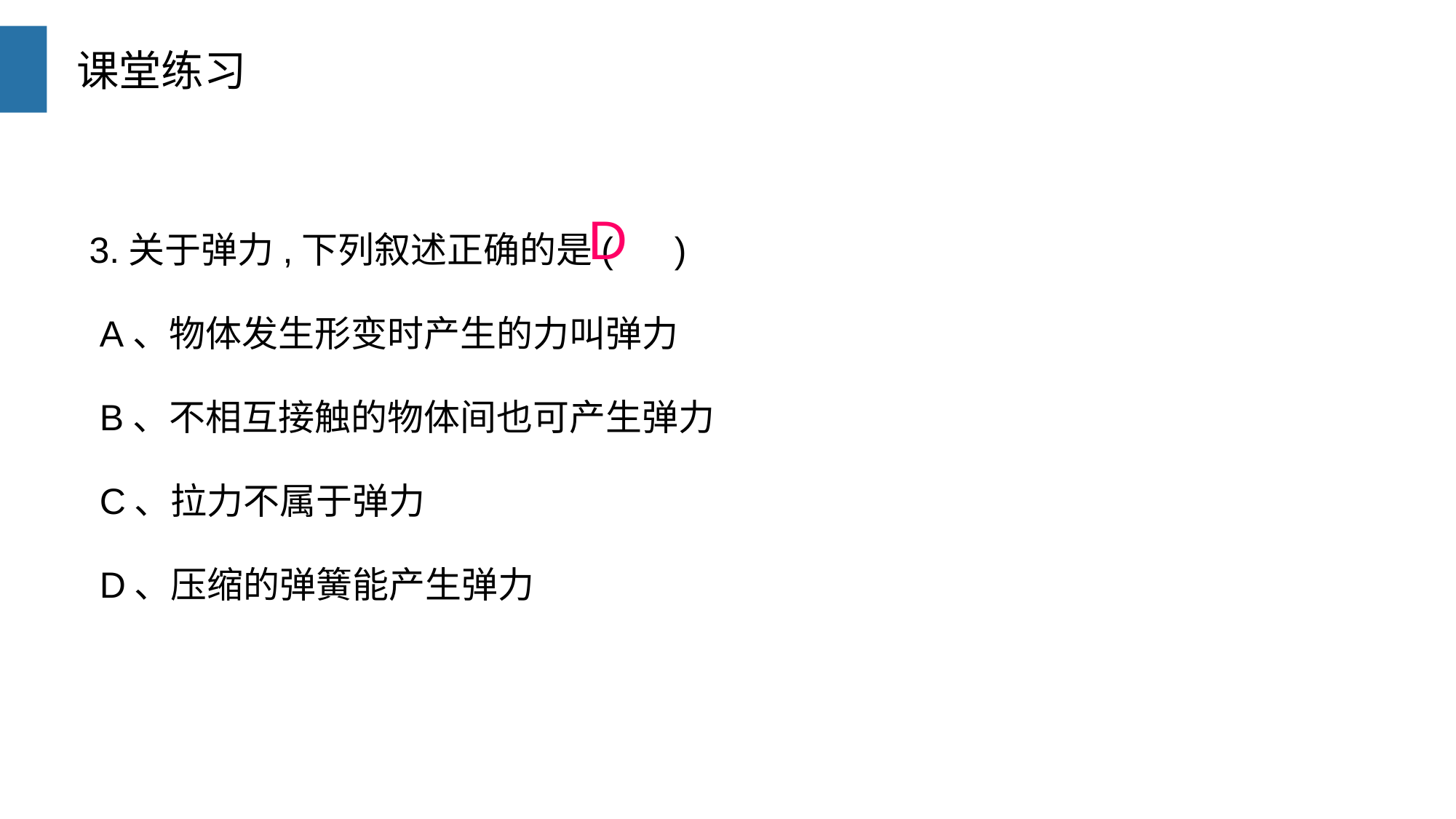

课堂练习
3.关于弹力,下列叙述正确的是(      )
 A、物体发生形变时产生的力叫弹力
 B、不相互接触的物体间也可产生弹力
 C、拉力不属于弹力
 D、压缩的弹簧能产生弹力
D